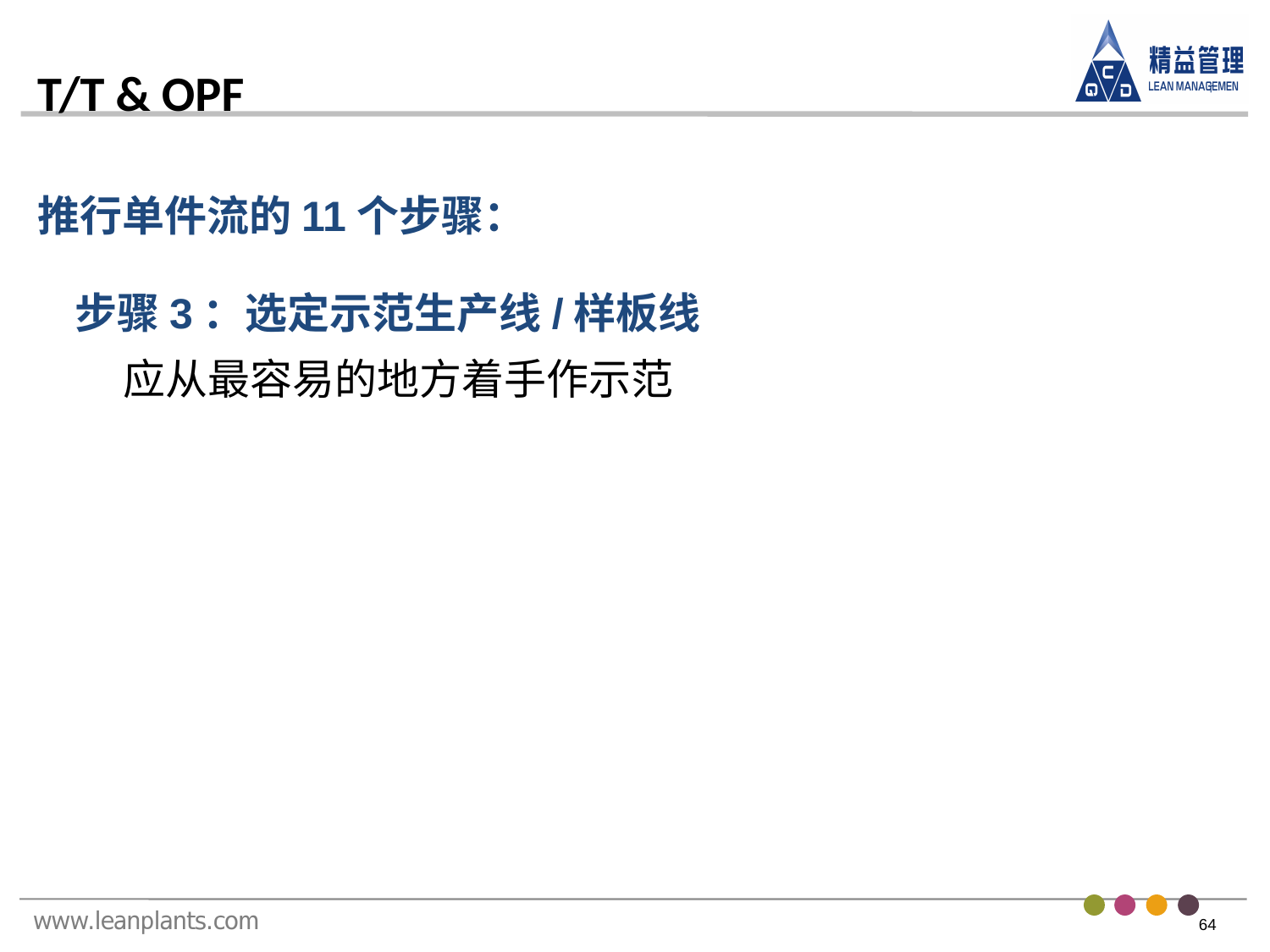

推行单件流的11个步骤：
步骤3：选定示范生产线/样板线
    应从最容易的地方着手作示范